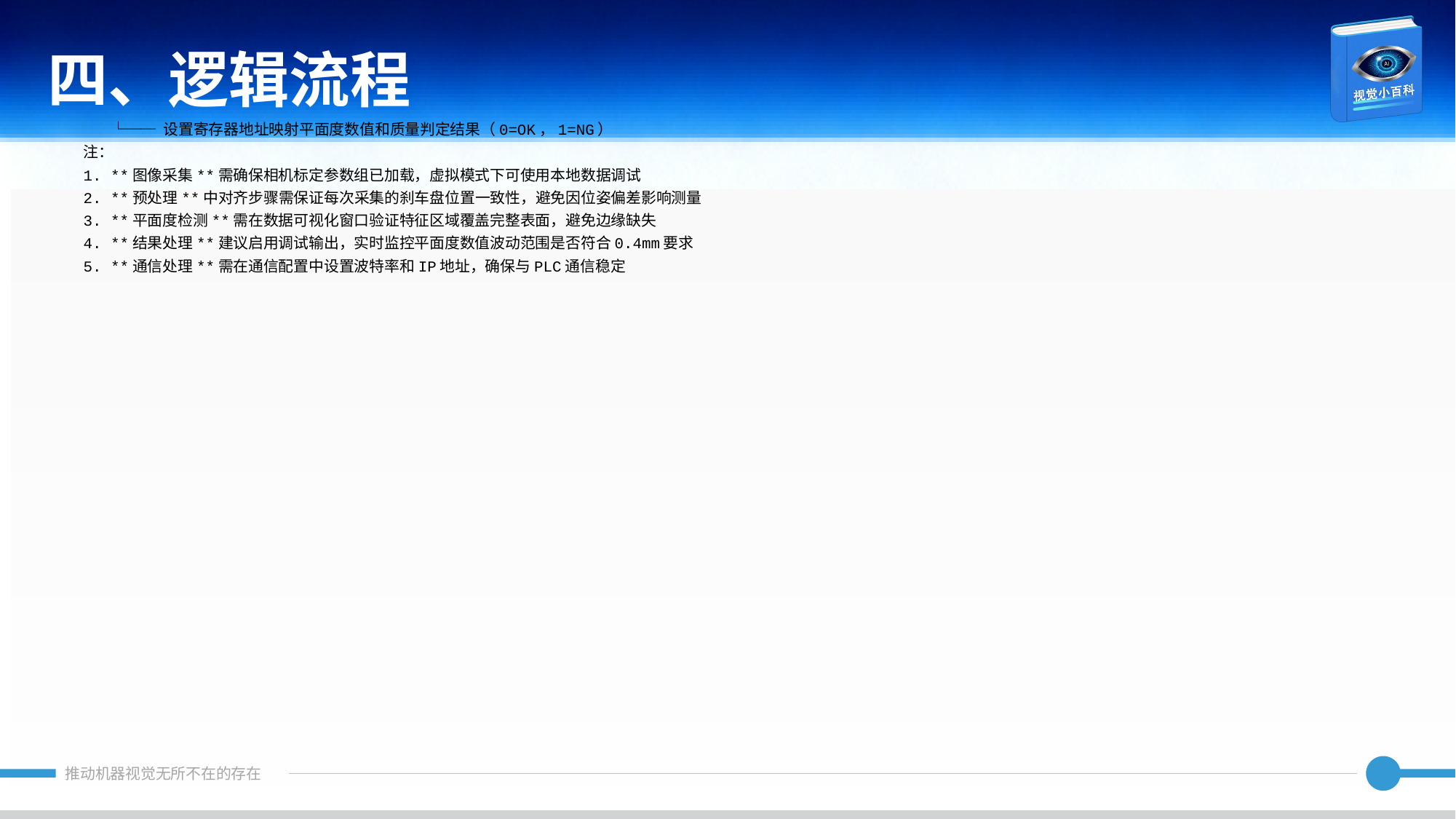

四、逻辑流程

        └── 设置寄存器地址映射平面度数值和质量判定结果（0=OK，1=NG）
注：
1. **图像采集**需确保相机标定参数组已加载，虚拟模式下可使用本地数据调试
2. **预处理**中对齐步骤需保证每次采集的刹车盘位置一致性，避免因位姿偏差影响测量
3. **平面度检测**需在数据可视化窗口验证特征区域覆盖完整表面，避免边缘缺失
4. **结果处理**建议启用调试输出，实时监控平面度数值波动范围是否符合0.4mm要求
5. **通信处理**需在通信配置中设置波特率和IP地址，确保与PLC通信稳定
9